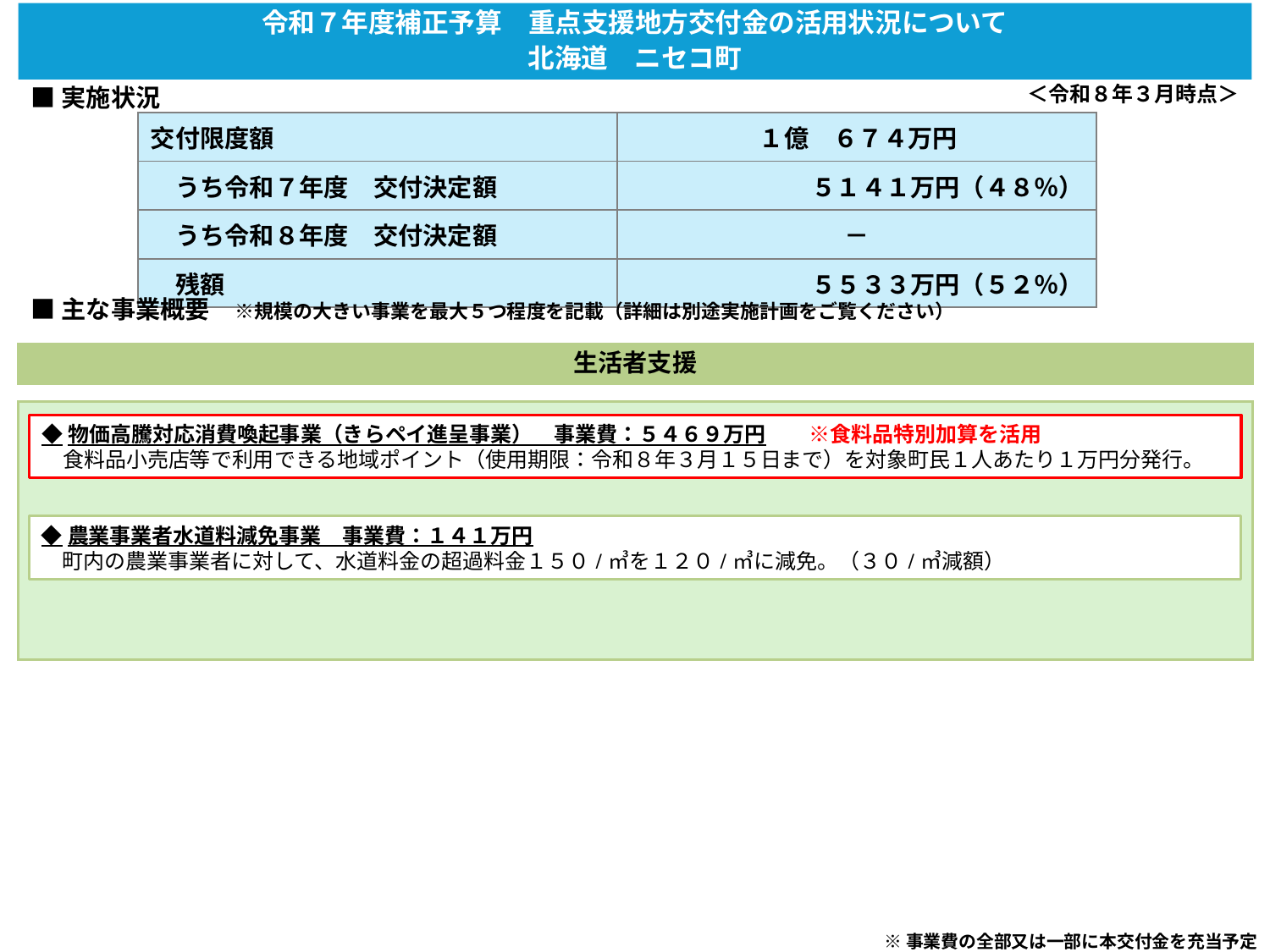

令和７年度補正予算　重点支援地方交付金の活用状況について
北海道　ニセコ町
＜令和８年３月時点＞
■実施状況
| 交付限度額 | １億　６７４万円 |
| --- | --- |
| うち令和７年度　交付決定額 | ５１４１万円（４８％） |
| うち令和８年度　交付決定額 | － |
| 残額 | ５５３３万円（５２％） |
■主な事業概要　※規模の大きい事業を最大５つ程度を記載（詳細は別途実施計画をご覧ください）
生活者支援

◆物価高騰対応消費喚起事業（きらペイ進呈事業）　事業費：５４６９万円　　※食料品特別加算を活用
　食料品小売店等で利用できる地域ポイント（使用期限：令和８年３月１５日まで）を対象町民１人あたり１万円分発行。
◆農業事業者水道料減免事業　事業費：１４１万円
　町内の農業事業者に対して、水道料金の超過料金１５０/㎥を１２０/㎥に減免。（３０/㎥減額）
※事業費の全部又は一部に本交付金を充当予定